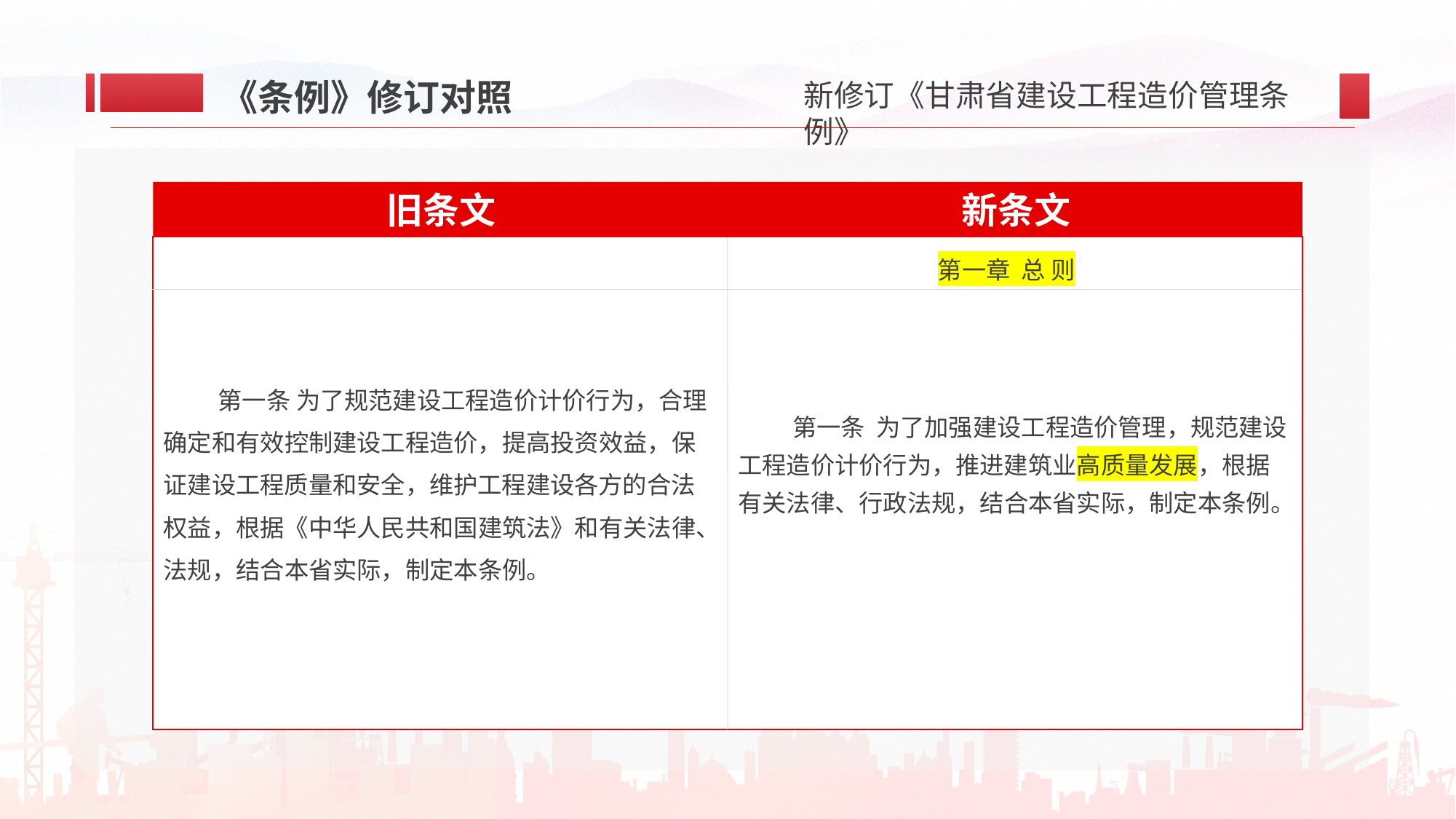

《条例》修订对照
新条文
旧条文

第一条  为了加强建设工程造价管理，规范建设工程造价计价行为，推进建筑业高质量发展，根据有关法律、行政法规，结合本省实际，制定本条例。
第一章  总 则
第一条 为了规范建设工程造价计价行为，合理确定和有效控制建设工程造价，提高投资效益，保证建设工程质量和安全，维护工程建设各方的合法权益，根据《中华人民共和国建筑法》和有关法律、法规，结合本省实际，制定本条例。